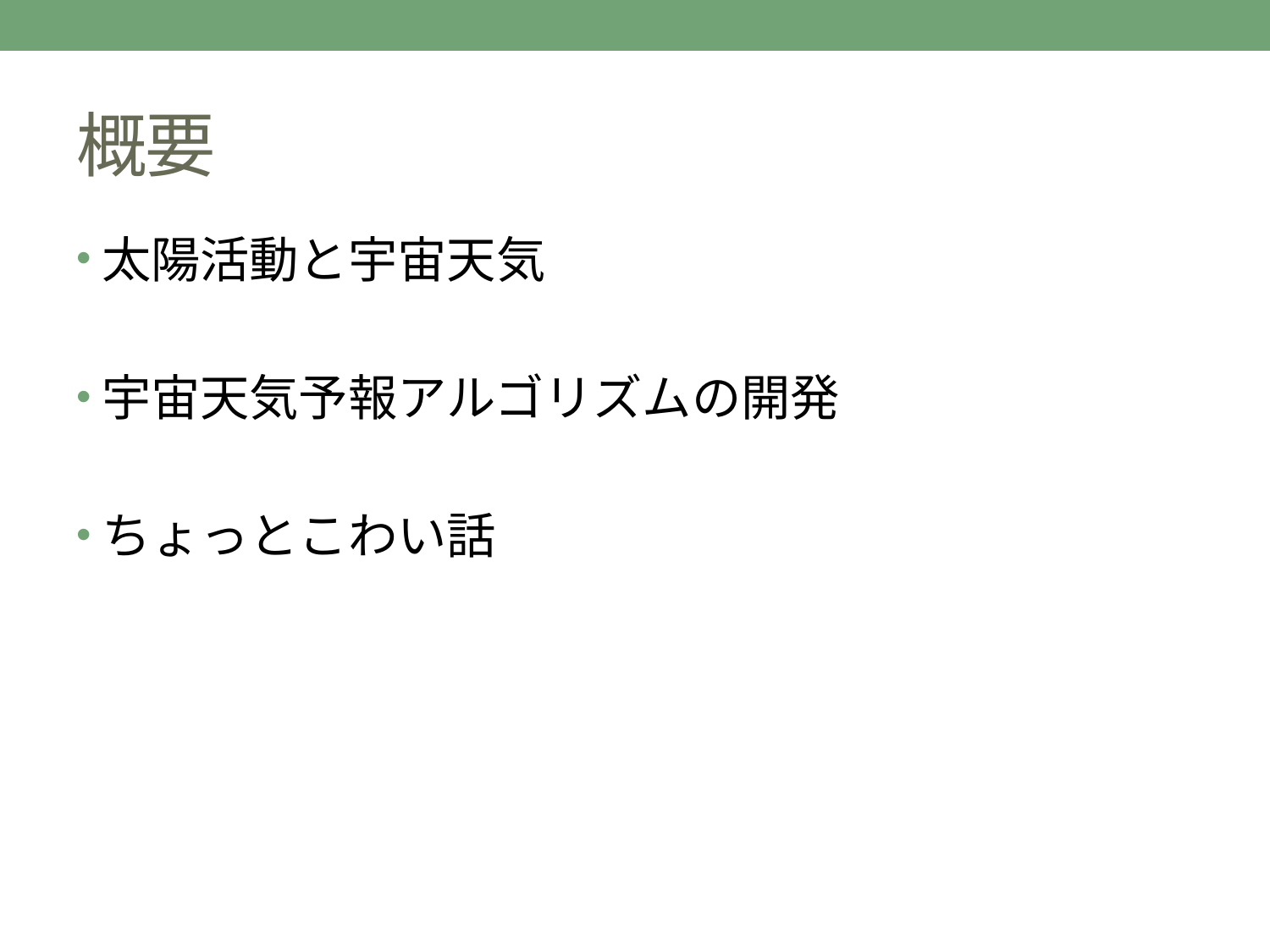

# 概要
太陽活動と宇宙天気

宇宙天気予報アルゴリズムの開発

ちょっとこわい話